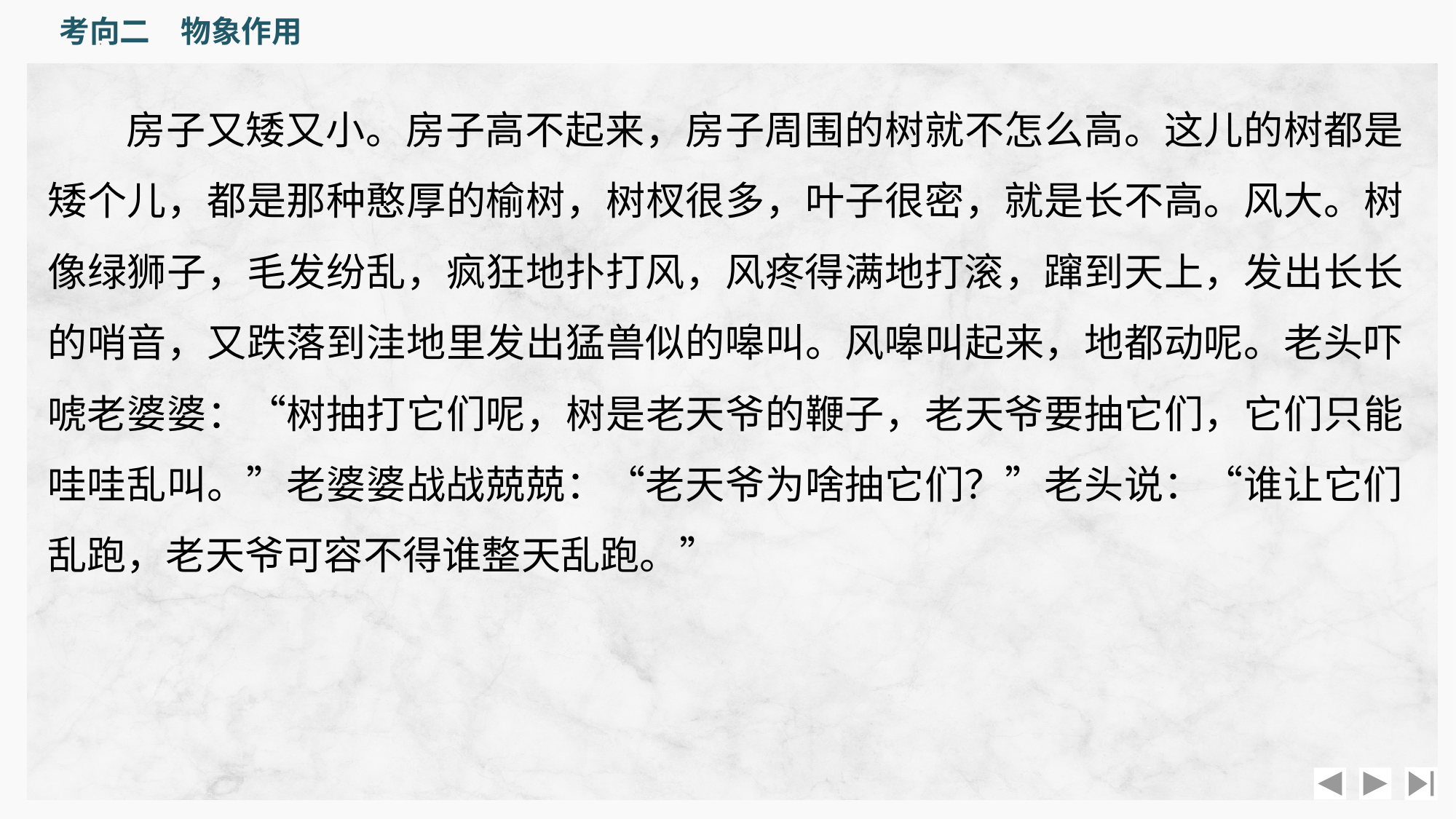

房子又矮又小。房子高不起来，房子周围的树就不怎么高。这儿的树都是矮个儿，都是那种憨厚的榆树，树杈很多，叶子很密，就是长不高。风大。树像绿狮子，毛发纷乱，疯狂地扑打风，风疼得满地打滚，蹿到天上，发出长长的哨音，又跌落到洼地里发出猛兽似的嗥叫。风嗥叫起来，地都动呢。老头吓唬老婆婆：“树抽打它们呢，树是老天爷的鞭子，老天爷要抽它们，它们只能哇哇乱叫。”老婆婆战战兢兢：“老天爷为啥抽它们？”老头说：“谁让它们乱跑，老天爷可容不得谁整天乱跑。”